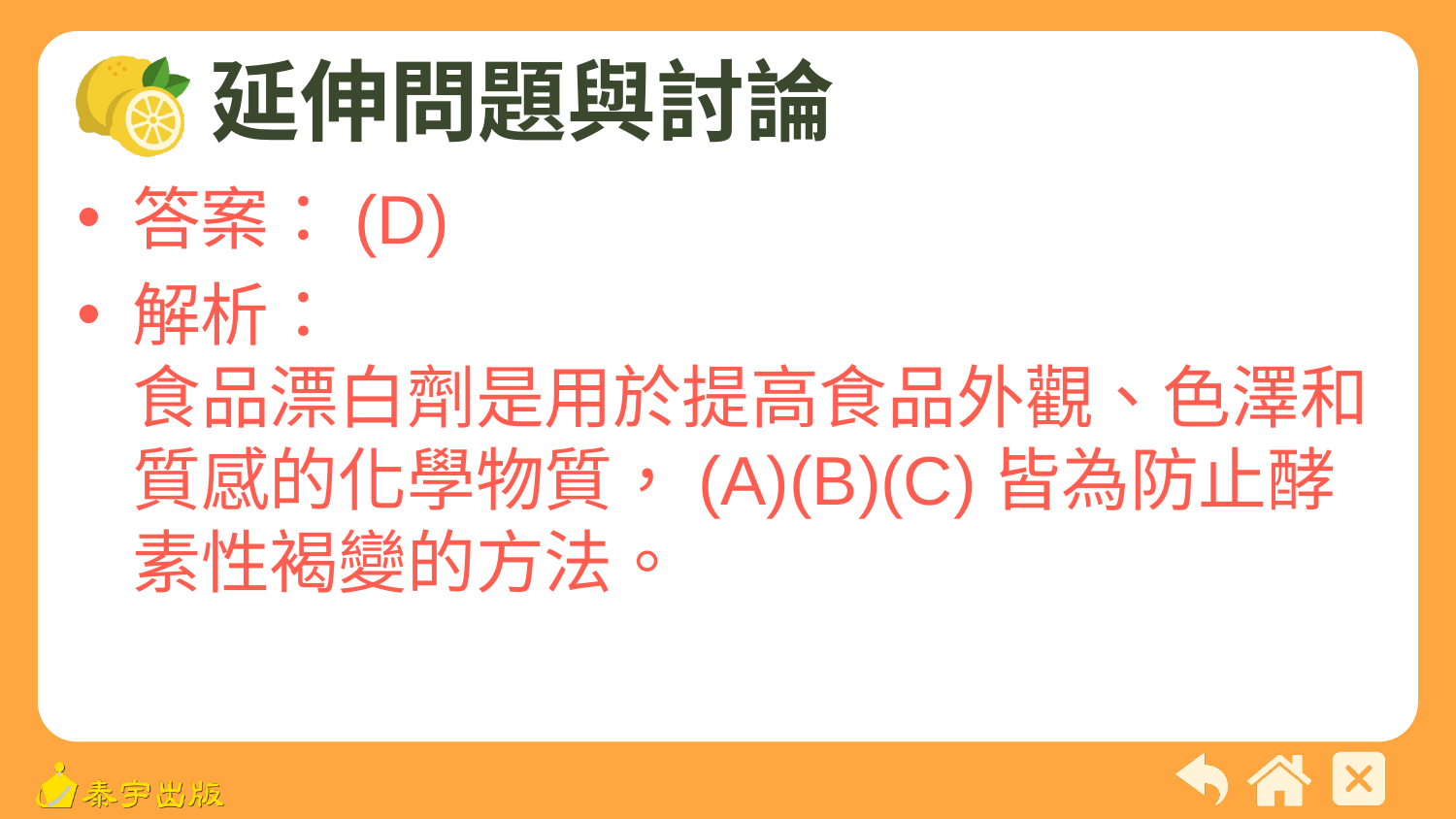

# 延伸問題與討論
答案：(D)
解析：
食品漂白劑是用於提高食品外觀、色澤和質感的化學物質，(A)(B)(C)皆為防止酵素性褐變的方法。